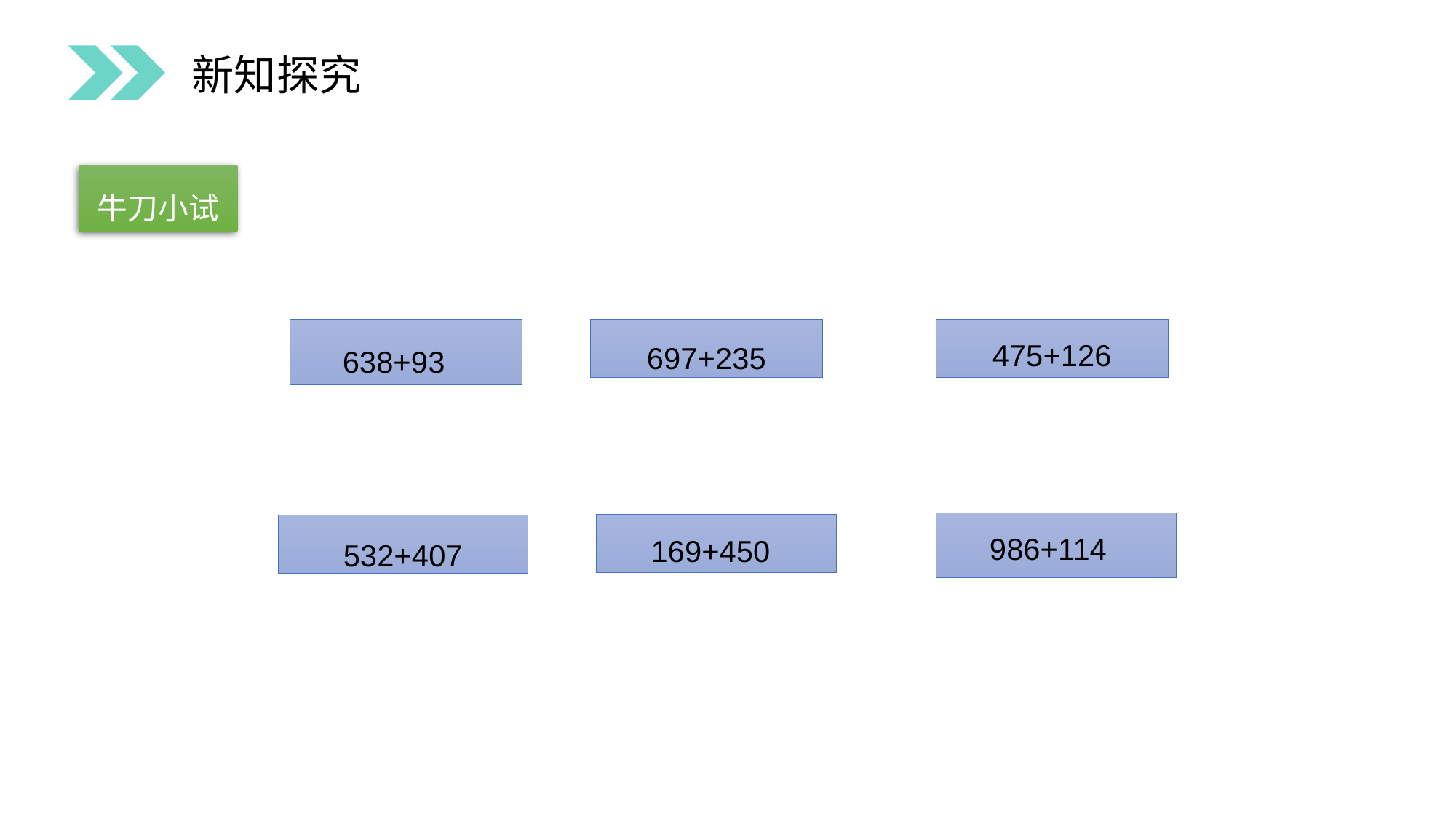

新知探究
牛刀小试
475+126

     638+93
697+235
986+114
169+450
532+407